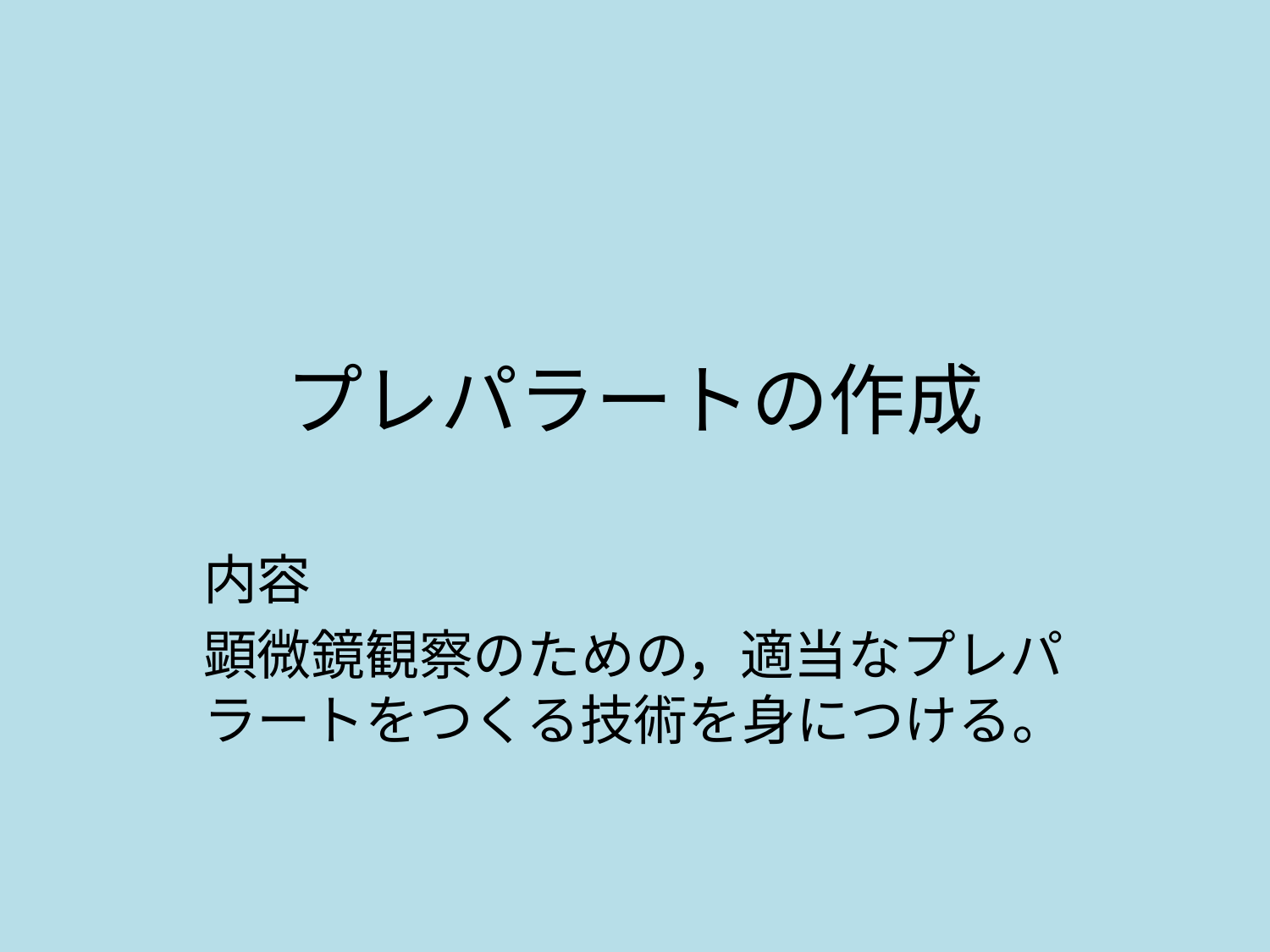

# プレパラートの作成
内容
顕微鏡観察のための，適当なプレパラートをつくる技術を身につける。